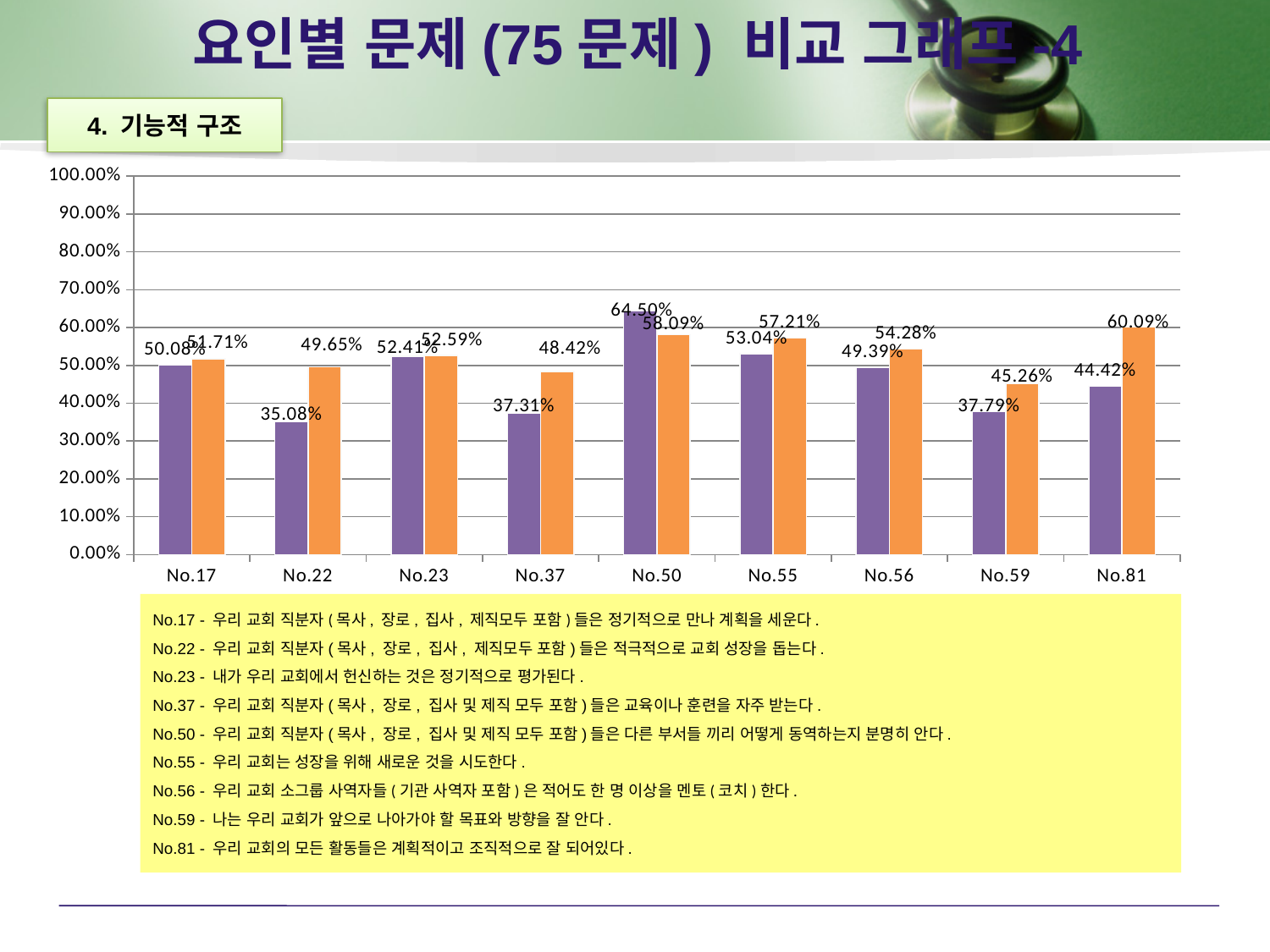

# 요인별 문제(75문제) 비교 그래프-4

4. 기능적 구조

### Chart

| Category | 목회자% | 목회자% |
|---|---|---|
|  | 0.5008175155883363 | 0.5170974689054197 |
|  | 0.35078354263779987 | 0.4964510685555061 |
|  | 0.5240698987871998 | 0.5258566803242044 |
|  | 0.3731203321231002 | 0.4842244016919385 |
|  | 0.6449562963299725 | 0.5808806153450654 |
|  | 0.5304016296420855 | 0.5720523229186985 |
|  | 0.493882914164001 | 0.5428254078443036 |
|  | 0.3779398098725614 | 0.45259109341773124 |
|  | 0.44416263499156144 | 0.600881425797824 |
No.17 - 우리 교회 직분자(목사, 장로, 집사, 제직모두 포함)들은 정기적으로 만나 계획을 세운다.
No.22 - 우리 교회 직분자(목사, 장로, 집사, 제직모두 포함)들은 적극적으로 교회 성장을 돕는다.
No.23 - 내가 우리 교회에서 헌신하는 것은 정기적으로 평가된다.
No.37 - 우리 교회 직분자(목사, 장로, 집사 및 제직 모두 포함)들은 교육이나 훈련을 자주 받는다.
No.50 - 우리 교회 직분자(목사, 장로, 집사 및 제직 모두 포함)들은 다른 부서들 끼리 어떻게 동역하는지 분명히 안다.
No.55 - 우리 교회는 성장을 위해 새로운 것을 시도한다.
No.56 - 우리 교회 소그룹 사역자들(기관 사역자 포함)은 적어도 한 명 이상을 멘토(코치)한다.
No.59 - 나는 우리 교회가 앞으로 나아가야 할 목표와 방향을 잘 안다.
No.81 - 우리 교회의 모든 활동들은 계획적이고 조직적으로 잘 되어있다.